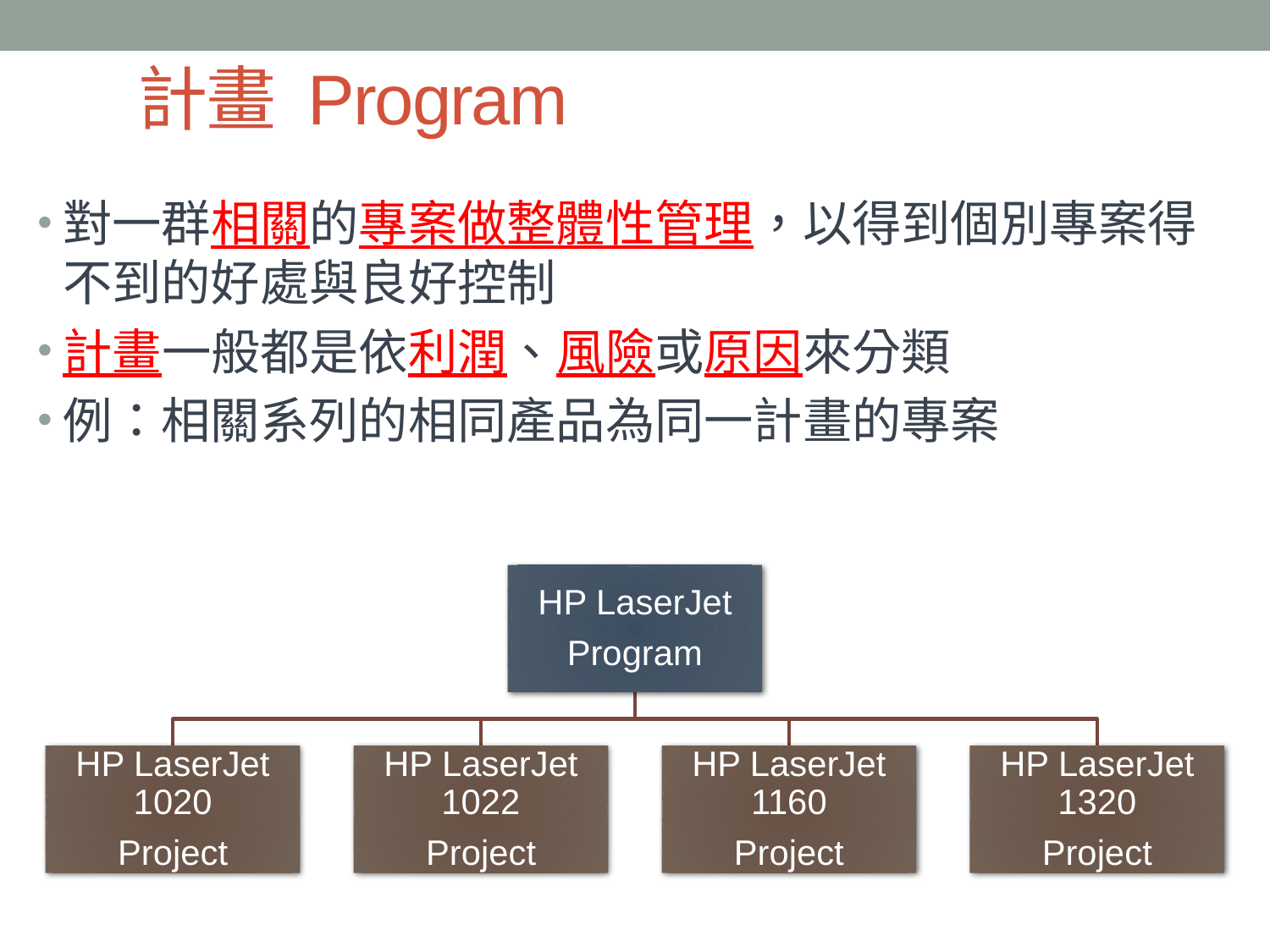

# 計畫 Program
對一群相關的專案做整體性管理，以得到個別專案得不到的好處與良好控制
計畫一般都是依利潤、風險或原因來分類
例：相關系列的相同產品為同一計畫的專案
HP LaserJet
Program
HP LaserJet 1020
Project
HP LaserJet 1022
Project
HP LaserJet 1160
Project
HP LaserJet 1320
Project